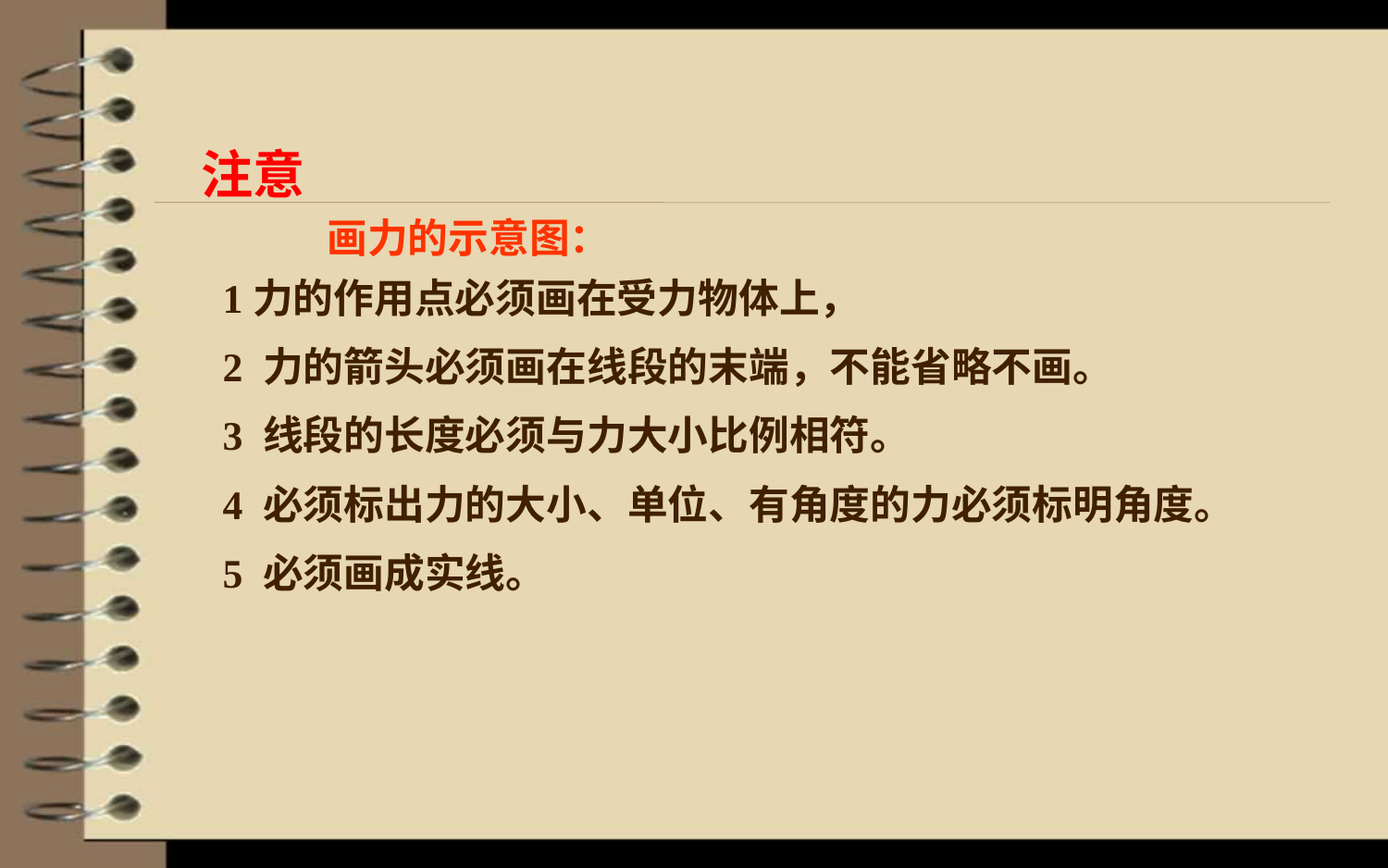

注意
画力的示意图：
1力的作用点必须画在受力物体上，
2 力的箭头必须画在线段的末端，不能省略不画。
3 线段的长度必须与力大小比例相符。
4 必须标出力的大小、单位、有角度的力必须标明角度。
5 必须画成实线。